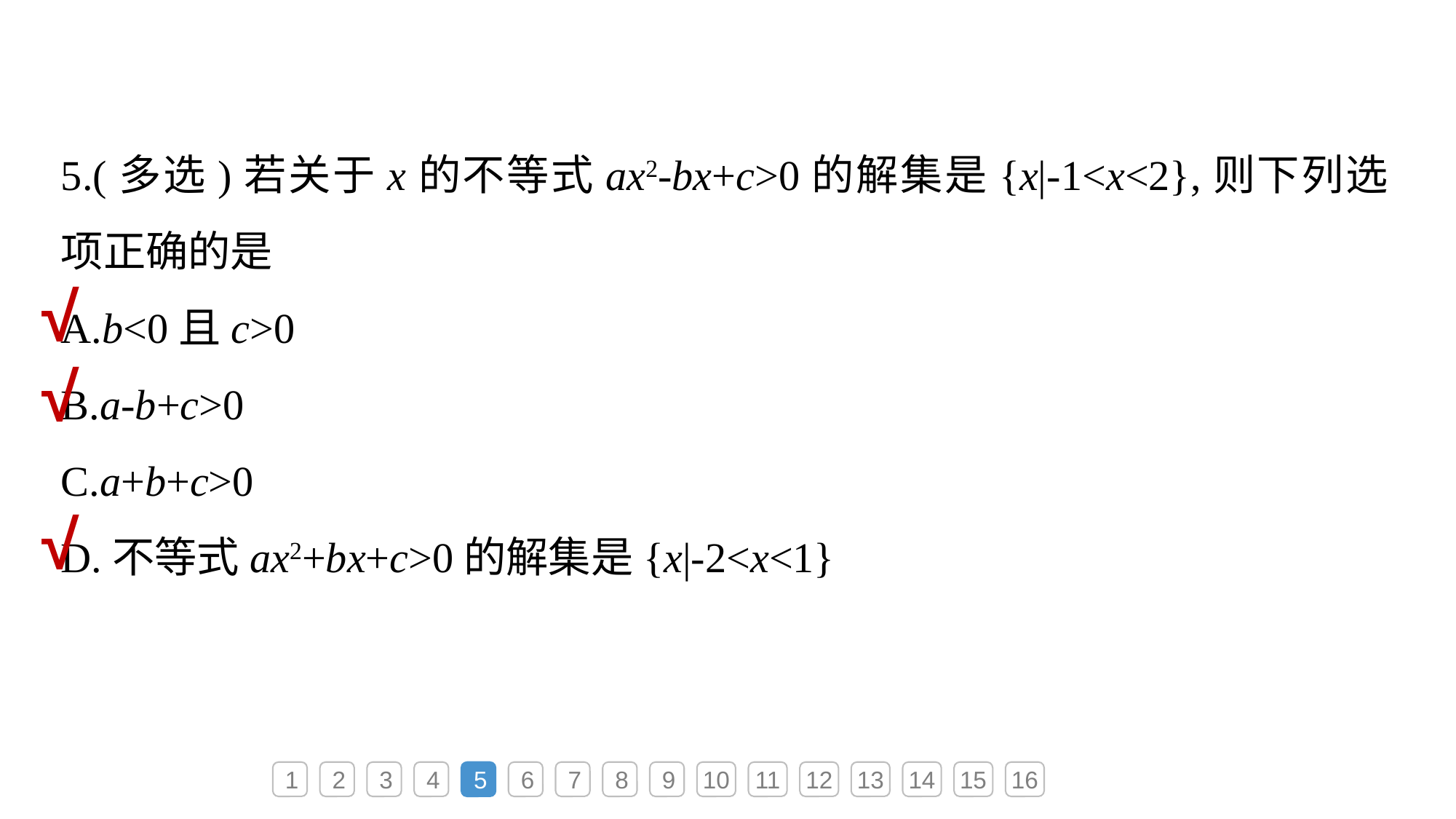

5.(多选)若关于x的不等式ax2-bx+c>0的解集是{x|-1<x<2},则下列选项正确的是
A.b<0且c>0
B.a-b+c>0
C.a+b+c>0
D.不等式ax2+bx+c>0的解集是{x|-2<x<1}
√
√
√
1
2
3
4
5
6
7
8
9
10
11
12
13
14
15
16